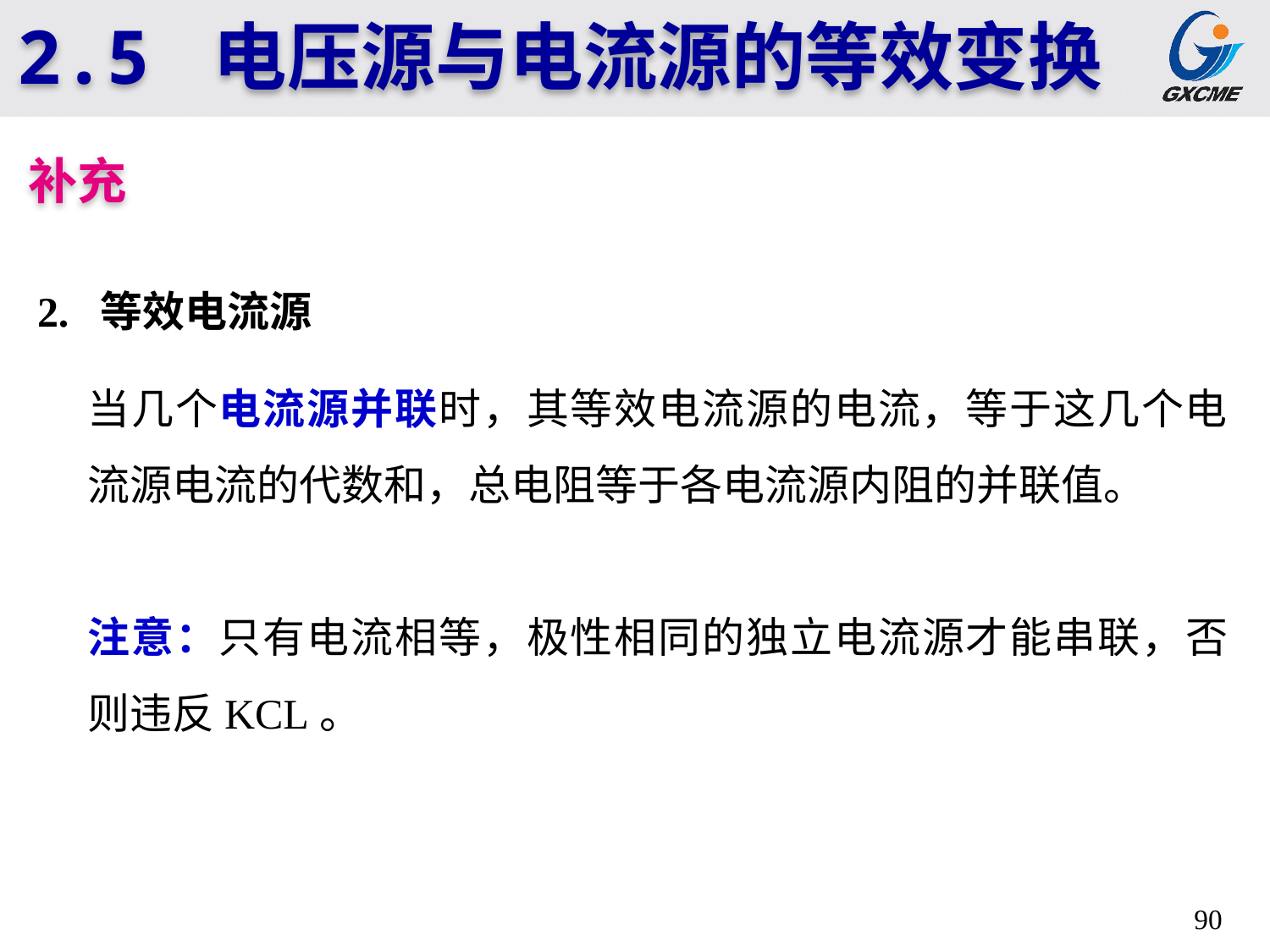

2.5 电压源与电流源的等效变换
补充
2.  等效电流源
当几个电流源并联时，其等效电流源的电流，等于这几个电流源电流的代数和，总电阻等于各电流源内阻的并联值。

注意：只有电流相等，极性相同的独立电流源才能串联，否则违反KCL。
90